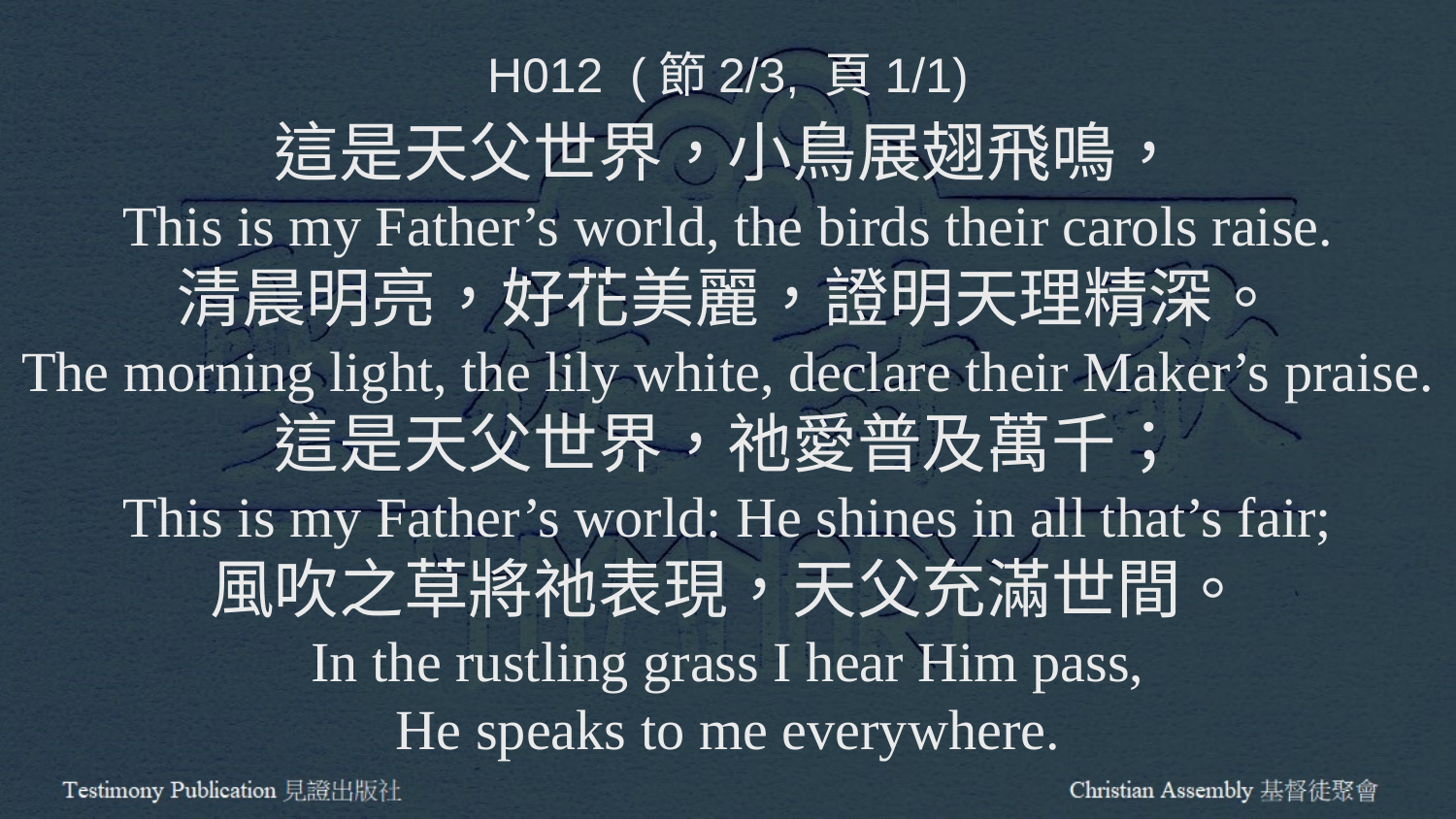

H012  (節2/3, 頁1/1)
這是天父世界，小鳥展翅飛鳴，
This is my Father’s world, the birds their carols raise.
清晨明亮，好花美麗，證明天理精深。
The morning light, the lily white, declare their Maker’s praise.
這是天父世界，祂愛普及萬千；
This is my Father’s world: He shines in all that’s fair;
風吹之草將祂表現，天父充滿世間。
In the rustling grass I hear Him pass,
He speaks to me everywhere.